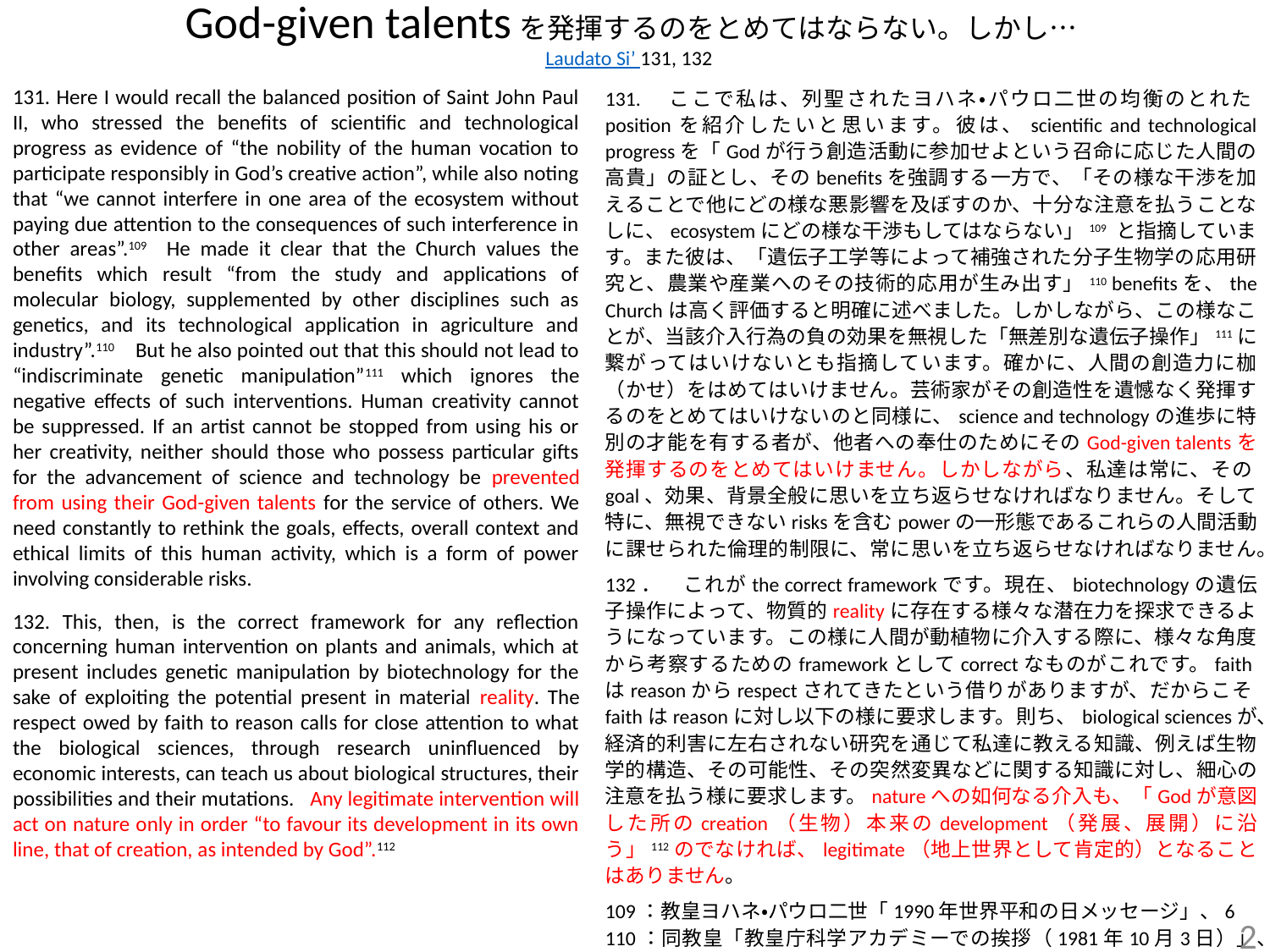

# God-given talentsを発揮するのをとめてはならない。しかし… Laudato Si’ 131, 132
131. Here I would recall the balanced position of Saint John Paul II, who stressed the benefits of scientific and technological progress as evidence of “the nobility of the human vocation to participate responsibly in God’s creative action”, while also noting that “we cannot interfere in one area of the ecosystem without paying due attention to the consequences of such interference in other areas”.109  He made it clear that the Church values the benefits which result “from the study and applications of molecular biology, supplemented by other disciplines such as genetics, and its technological application in agriculture and industry”.110    But he also pointed out that this should not lead to “indiscriminate genetic manipulation”111 which ignores the negative effects of such interventions. Human creativity cannot be suppressed. If an artist cannot be stopped from using his or her creativity, neither should those who possess particular gifts for the advancement of science and technology be prevented from using their God-given talents for the service of others. We need constantly to rethink the goals, effects, overall context and ethical limits of this human activity, which is a form of power involving considerable risks.
132. This, then, is the correct framework for any reflection concerning human intervention on plants and animals, which at present includes genetic manipulation by biotechnology for the sake of exploiting the potential present in material reality. The respect owed by faith to reason calls for close attention to what the biological sciences, through research uninfluenced by economic interests, can teach us about biological structures, their possibilities and their mutations.   Any legitimate intervention will act on nature only in order “to favour its development in its own line, that of creation, as intended by God”.112
131.　ここで私は、列聖されたヨハネ・パウロ二世の均衡のとれたpositionを紹介したいと思います。彼は、scientific and technological progressを「Godが行う創造活動に参加せよという召命に応じた人間の高貴」の証とし、そのbenefitsを強調する一方で、「その様な干渉を加えることで他にどの様な悪影響を及ぼすのか、十分な注意を払うことなしに、ecosystemにどの様な干渉もしてはならない」109 と指摘しています。また彼は、「遺伝子工学等によって補強された分子生物学の応用研究と、農業や産業へのその技術的応用が生み出す」110 benefitsを、the Churchは高く評価すると明確に述べました。しかしながら、この様なことが、当該介入行為の負の効果を無視した「無差別な遺伝子操作」111に繋がってはいけないとも指摘しています。確かに、人間の創造力に枷（かせ）をはめてはいけません。芸術家がその創造性を遺憾なく発揮するのをとめてはいけないのと同様に、science and technologyの進歩に特別の才能を有する者が、他者への奉仕のためにそのGod-given talentsを発揮するのをとめてはいけません。しかしながら、私達は常に、そのgoal、効果、背景全般に思いを立ち返らせなければなりません。そして特に、無視できないrisksを含むpowerの一形態であるこれらの人間活動に課せられた倫理的制限に、常に思いを立ち返らせなければなりません。

132．　これがthe correct frameworkです。現在、biotechnologyの遺伝子操作によって、物質的realityに存在する様々な潜在力を探求できるようになっています。この様に人間が動植物に介入する際に、様々な角度から考察するためのframeworkとしてcorrectなものがこれです。faithはreasonからrespectされてきたという借りがありますが、だからこそfaithはreasonに対し以下の様に要求します。則ち、biological sciencesが、経済的利害に左右されない研究を通じて私達に教える知識、例えば生物学的構造、その可能性、その突然変異などに関する知識に対し、細心の注意を払う様に要求します。natureへの如何なる介入も、「Godが意図した所のcreation（生物）本来のdevelopment（発展、展開）に沿う」112のでなければ、legitimate（地上世界として肯定的）となることはありません。

109：教皇ヨハネ・パウロ二世「1990年世界平和の日メッセージ」、6
110：同教皇「教皇庁科学アカデミーでの挨拶（1981年10月3日）」、3
111：同教皇「1990年世界平和の日メッセージ」、7
112：同教皇「第35回世界医師会総会での演説（1983年10月29日）」、6
2